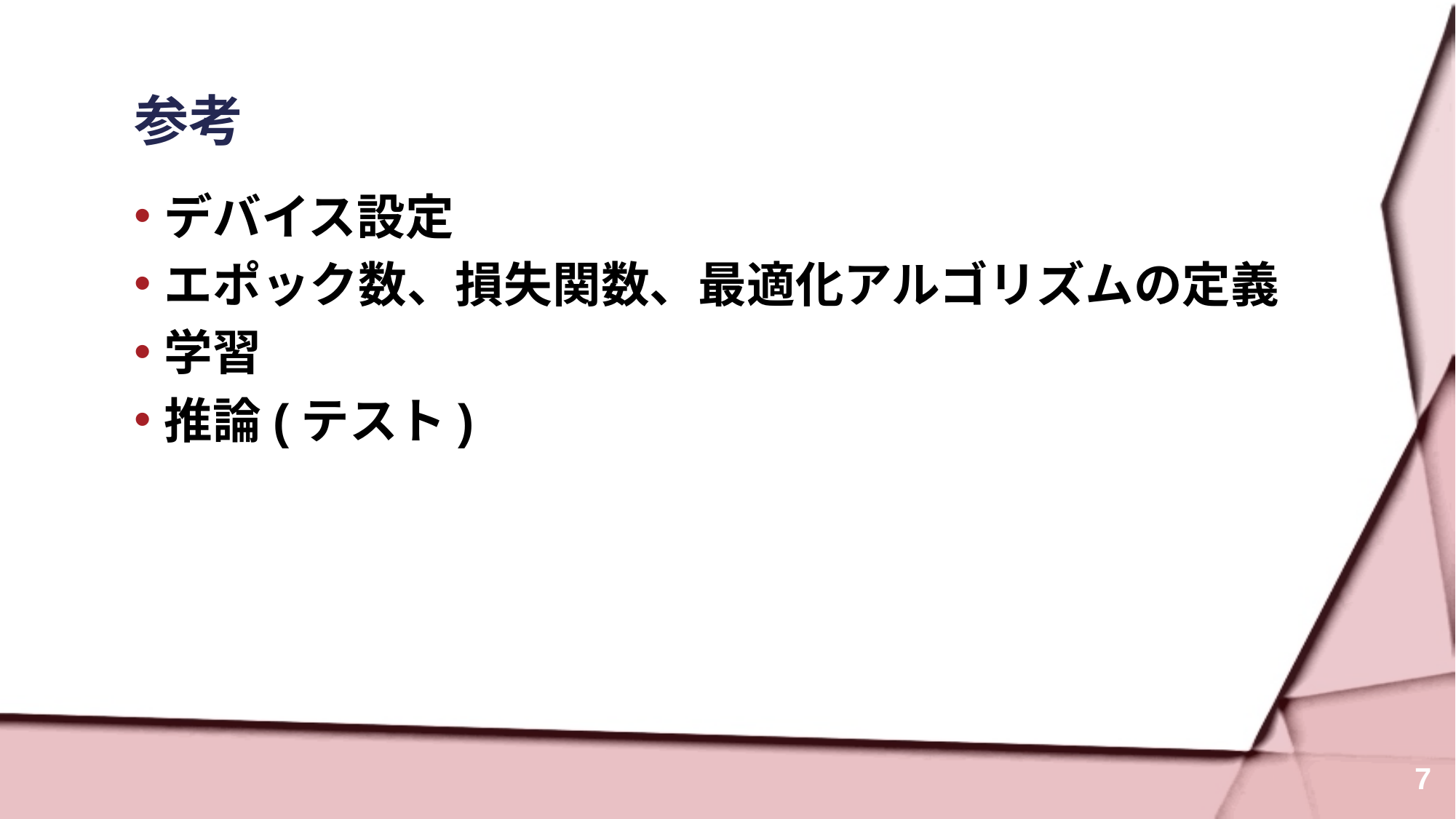

# 参考
デバイス設定
エポック数、損失関数、最適化アルゴリズムの定義
学習
推論(テスト)
7